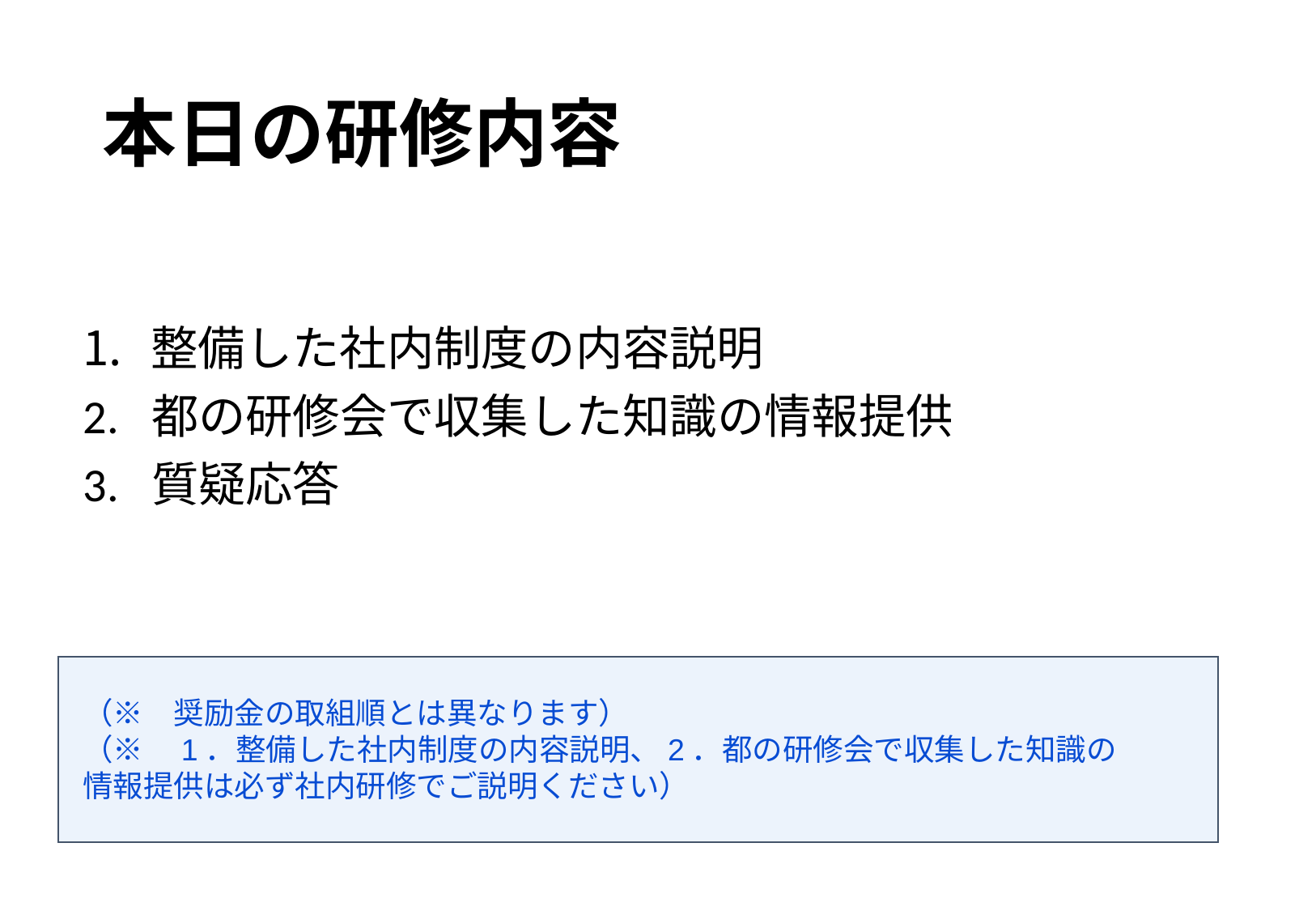

# 本日の研修内容

整備した社内制度の内容説明
2.  都の研修会で収集した知識の情報提供
3.  質疑応答

（※　奨励金の取組順とは異なります）
（※　1．整備した社内制度の内容説明、2．都の研修会で収集した知識の情報提供は必ず社内研修でご説明ください）